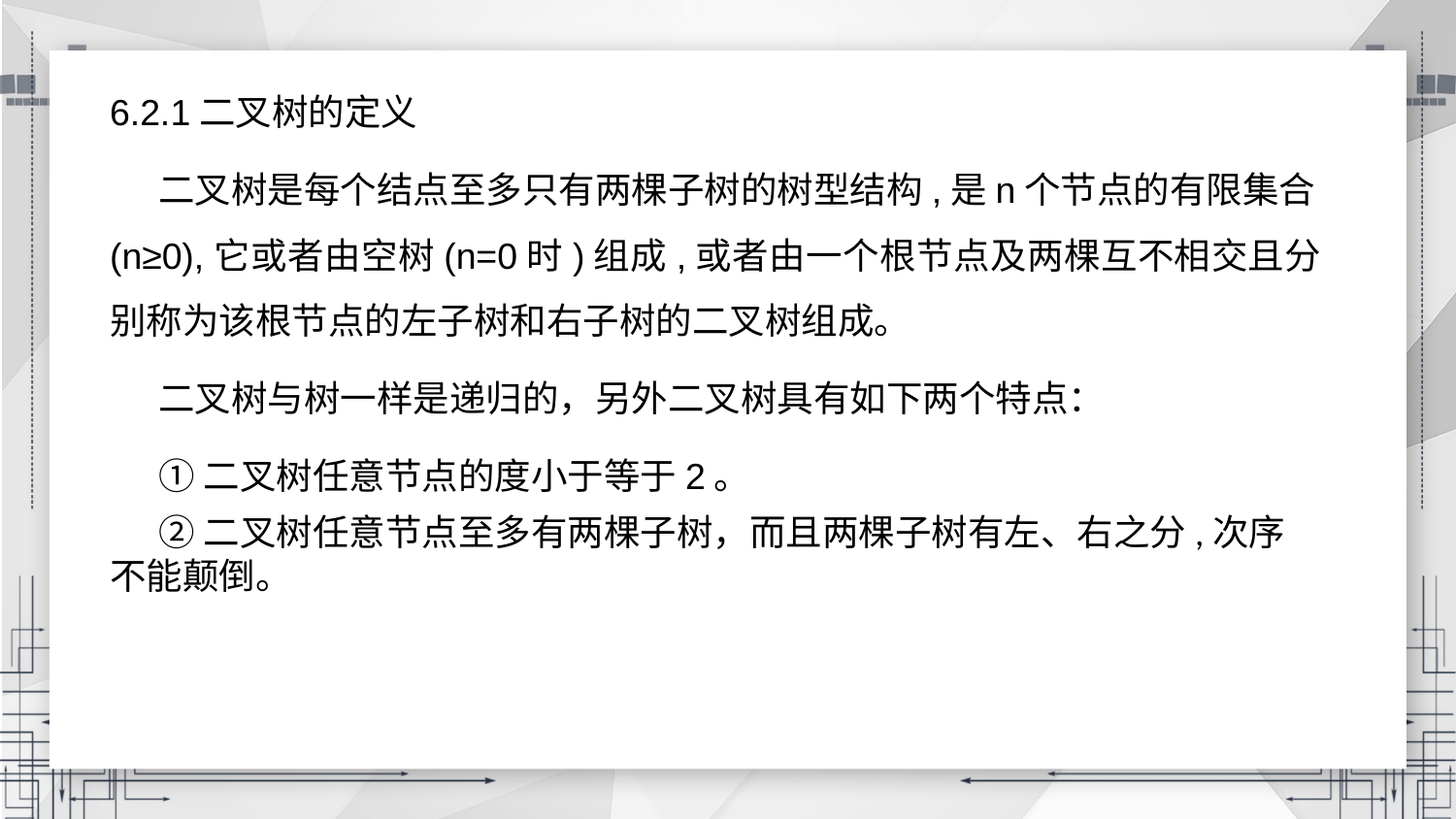

6.2.1二叉树的定义
二叉树是每个结点至多只有两棵子树的树型结构,是n个节点的有限集合(n≥0),它或者由空树(n=0时)组成,或者由一个根节点及两棵互不相交且分别称为该根节点的左子树和右子树的二叉树组成。
二叉树与树一样是递归的，另外二叉树具有如下两个特点：
①二叉树任意节点的度小于等于2。
②二叉树任意节点至多有两棵子树，而且两棵子树有左、右之分,次序不能颠倒。